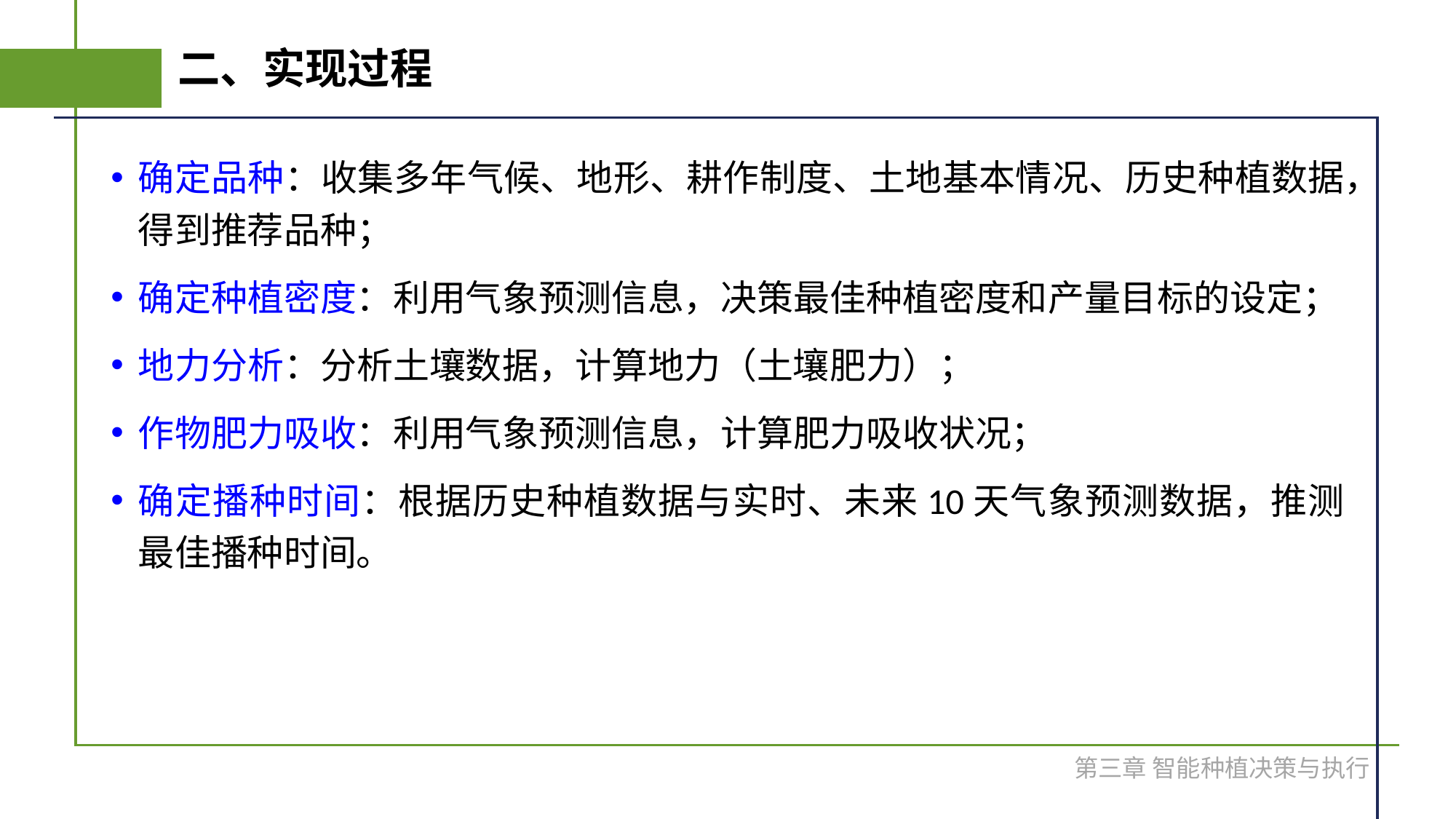

# 二、实现过程
确定品种：收集多年气候、地形、耕作制度、土地基本情况、历史种植数据，得到推荐品种；
确定种植密度：利用气象预测信息，决策最佳种植密度和产量目标的设定；
地力分析：分析土壤数据，计算地力（土壤肥力）；
作物肥力吸收：利用气象预测信息，计算肥力吸收状况；
确定播种时间：根据历史种植数据与实时、未来10天气象预测数据，推测最佳播种时间。

第三章 智能种植决策与执行